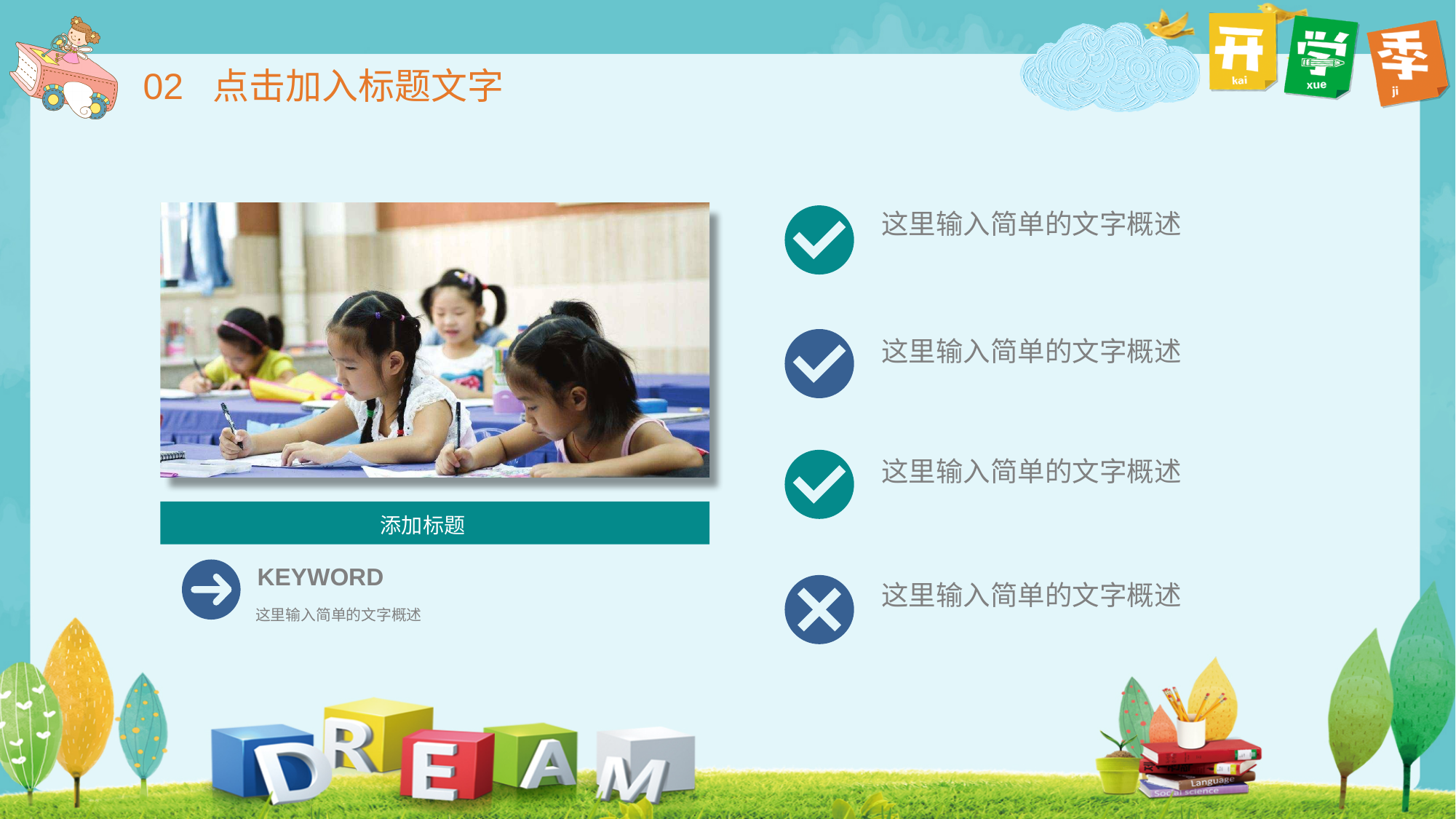

这里输入简单的文字概述

添加标题

KEYWORD

这里输入简单的文字概述

这里输入简单的文字概述

这里输入简单的文字概述

这里输入简单的文字概述